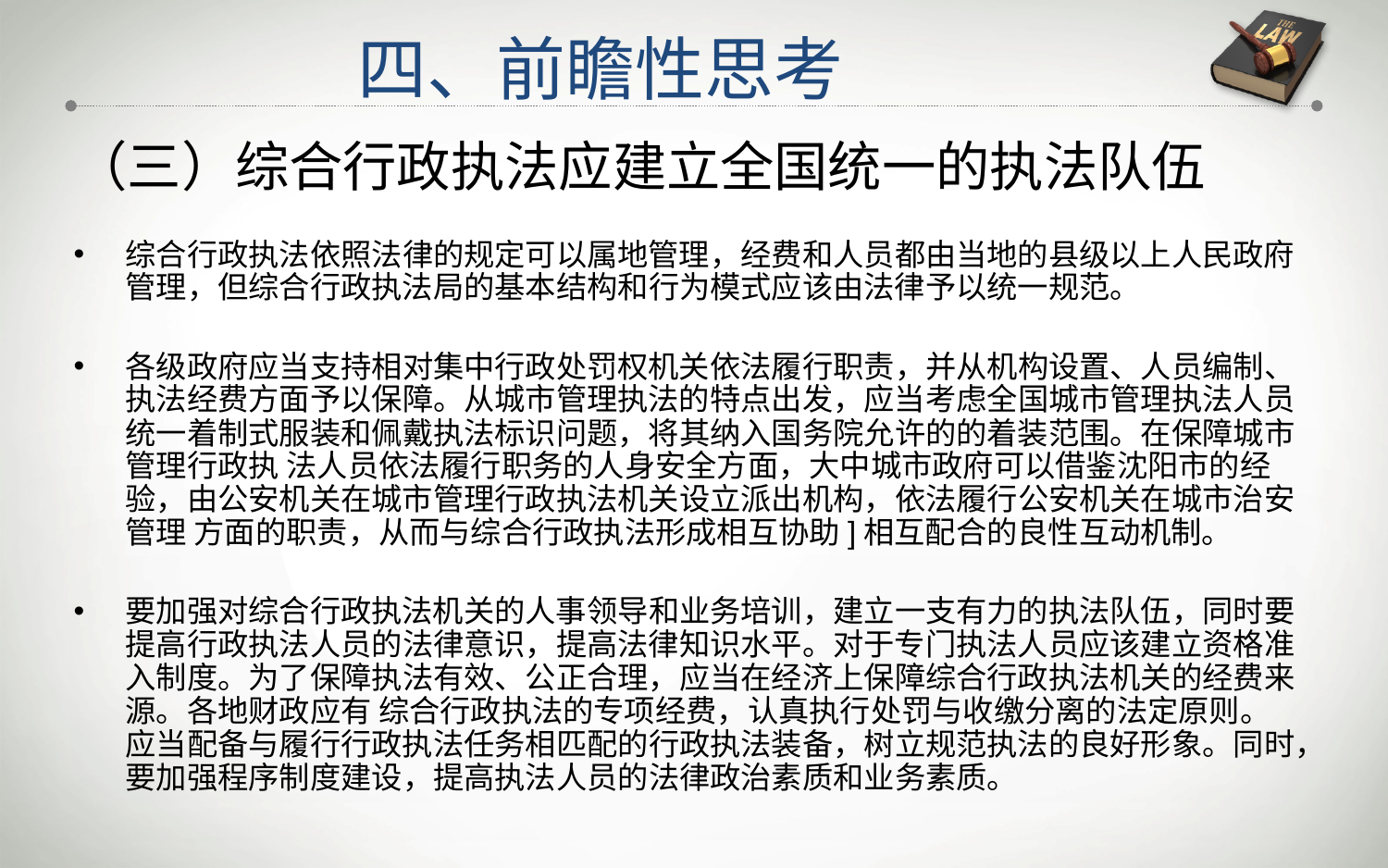

四、前瞻性思考
（三）综合行政执法应建立全国统一的执法队伍

综合行政执法依照法律的规定可以属地管理，经费和人员都由当地的县级以上人民政府管理，但综合行政执法局的基本结构和行为模式应该由法律予以统一规范。

各级政府应当支持相对集中行政处罚权机关依法履行职责，并从机构设置、人员编制、执法经费方面予以保障。从城市管理执法的特点出发，应当考虑全国城市管理执法人员统一着制式服装和佩戴执法标识问题，将其纳入国务院允许的的着装范围。在保障城市管理行政执 法人员依法履行职务的人身安全方面，大中城市政府可以借鉴沈阳市的经验，由公安机关在城市管理行政执法机关设立派出机构，依法履行公安机关在城市治安管理 方面的职责，从而与综合行政执法形成相互协助]相互配合的良性互动机制。

要加强对综合行政执法机关的人事领导和业务培训，建立一支有力的执法队伍，同时要提高行政执法人员的法律意识，提高法律知识水平。对于专门执法人员应该建立资格准入制度。为了保障执法有效、公正合理，应当在经济上保障综合行政执法机关的经费来源。各地财政应有 综合行政执法的专项经费，认真执行处罚与收缴分离的法定原则。应当配备与履行行政执法任务相匹配的行政执法装备，树立规范执法的良好形象。同时，要加强程序制度建设，提高执法人员的法律政治素质和业务素质。